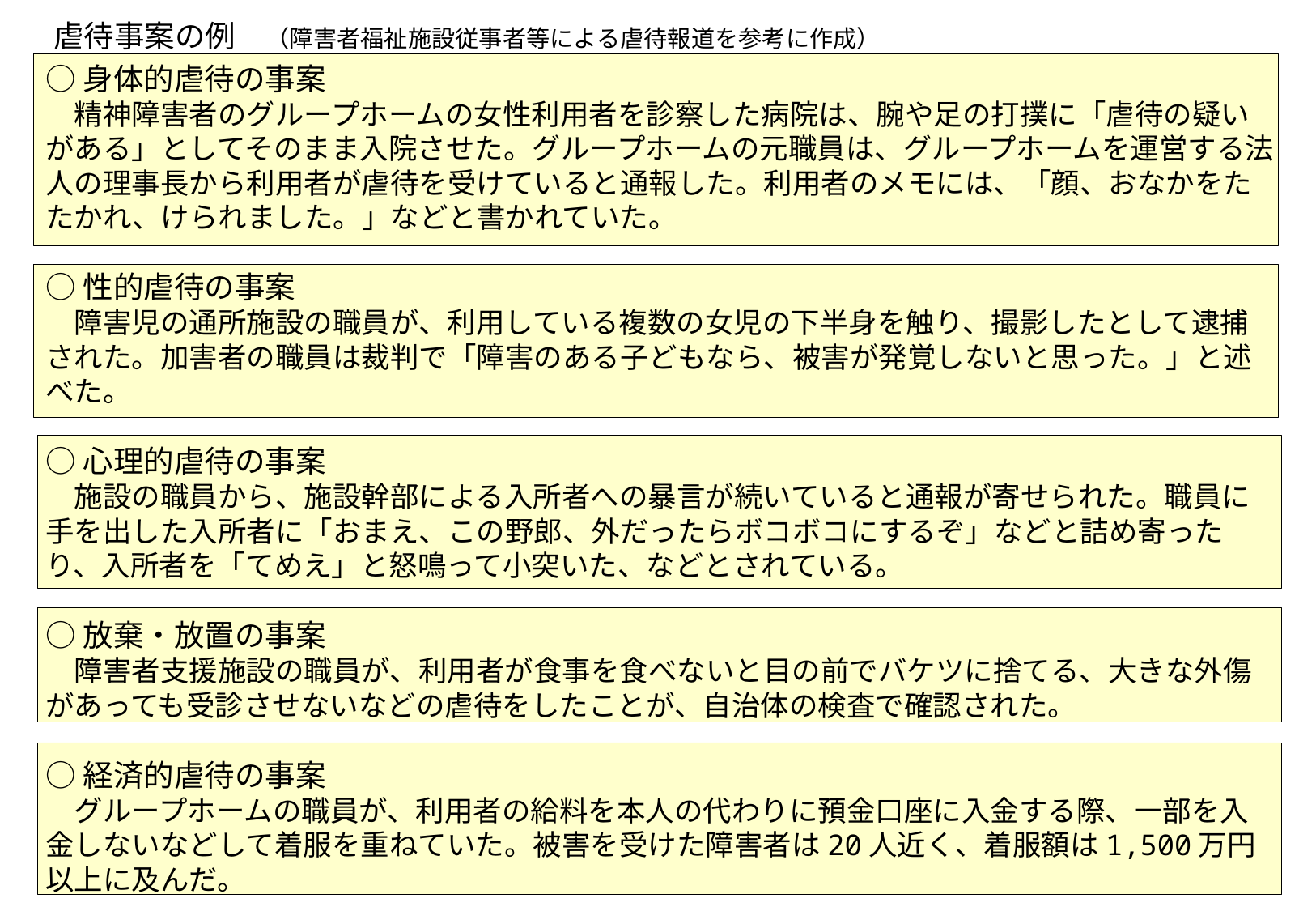

虐待事案の例　（障害者福祉施設従事者等による虐待報道を参考に作成）

○身体的虐待の事案
　精神障害者のグループホームの女性利用者を診察した病院は、腕や足の打撲に「虐待の疑いがある」としてそのまま入院させた。グループホームの元職員は、グループホームを運営する法人の理事長から利用者が虐待を受けていると通報した。利用者のメモには、「顔、おなかをたたかれ、けられました。」などと書かれていた。

○性的虐待の事案
　障害児の通所施設の職員が、利用している複数の女児の下半身を触り、撮影したとして逮捕された。加害者の職員は裁判で「障害のある子どもなら、被害が発覚しないと思った。」と述べた。

○心理的虐待の事案
　施設の職員から、施設幹部による入所者への暴言が続いていると通報が寄せられた。職員に手を出した入所者に「おまえ、この野郎、外だったらボコボコにするぞ」などと詰め寄ったり、入所者を「てめえ」と怒鳴って小突いた、などとされている。

○放棄・放置の事案
　障害者支援施設の職員が、利用者が食事を食べないと目の前でバケツに捨てる、大きな外傷があっても受診させないなどの虐待をしたことが、自治体の検査で確認された。

○経済的虐待の事案
　グループホームの職員が、利用者の給料を本人の代わりに預金口座に入金する際、一部を入金しないなどして着服を重ねていた。被害を受けた障害者は20人近く、着服額は1,500万円以上に及んだ。